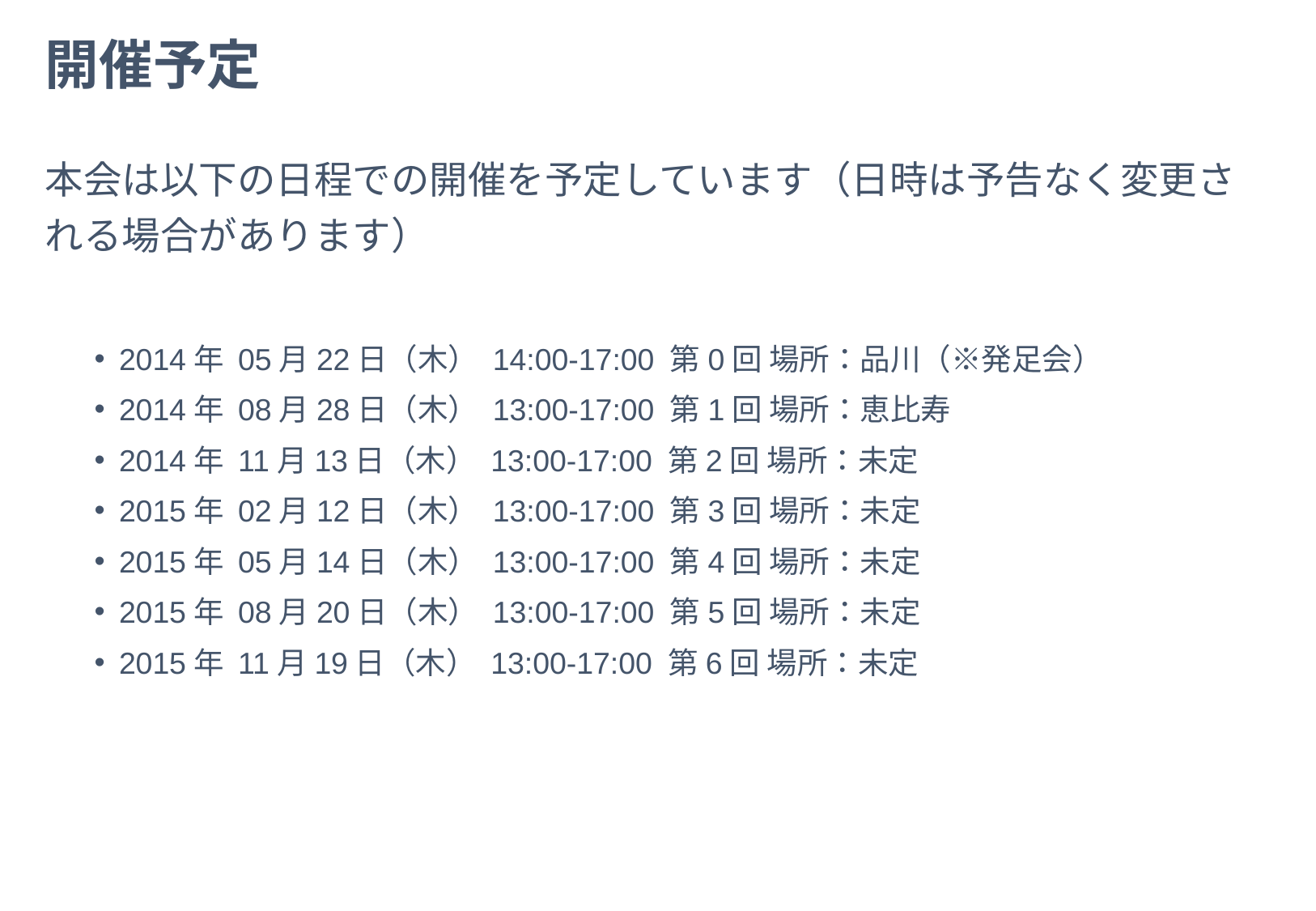

# 開催予定
本会は以下の日程での開催を予定しています（日時は予告なく変更される場合があります）

2014年 05月22日（木） 14:00-17:00 第0回 場所：品川（※発足会）
2014年 08月28日（木） 13:00-17:00 第1回 場所：恵比寿
2014年 11月13日（木） 13:00-17:00 第2回 場所：未定
2015年 02月12日（木） 13:00-17:00 第3回 場所：未定
2015年 05月14日（木） 13:00-17:00 第4回 場所：未定
2015年 08月20日（木） 13:00-17:00 第5回 場所：未定
2015年 11月19日（木） 13:00-17:00 第6回 場所：未定